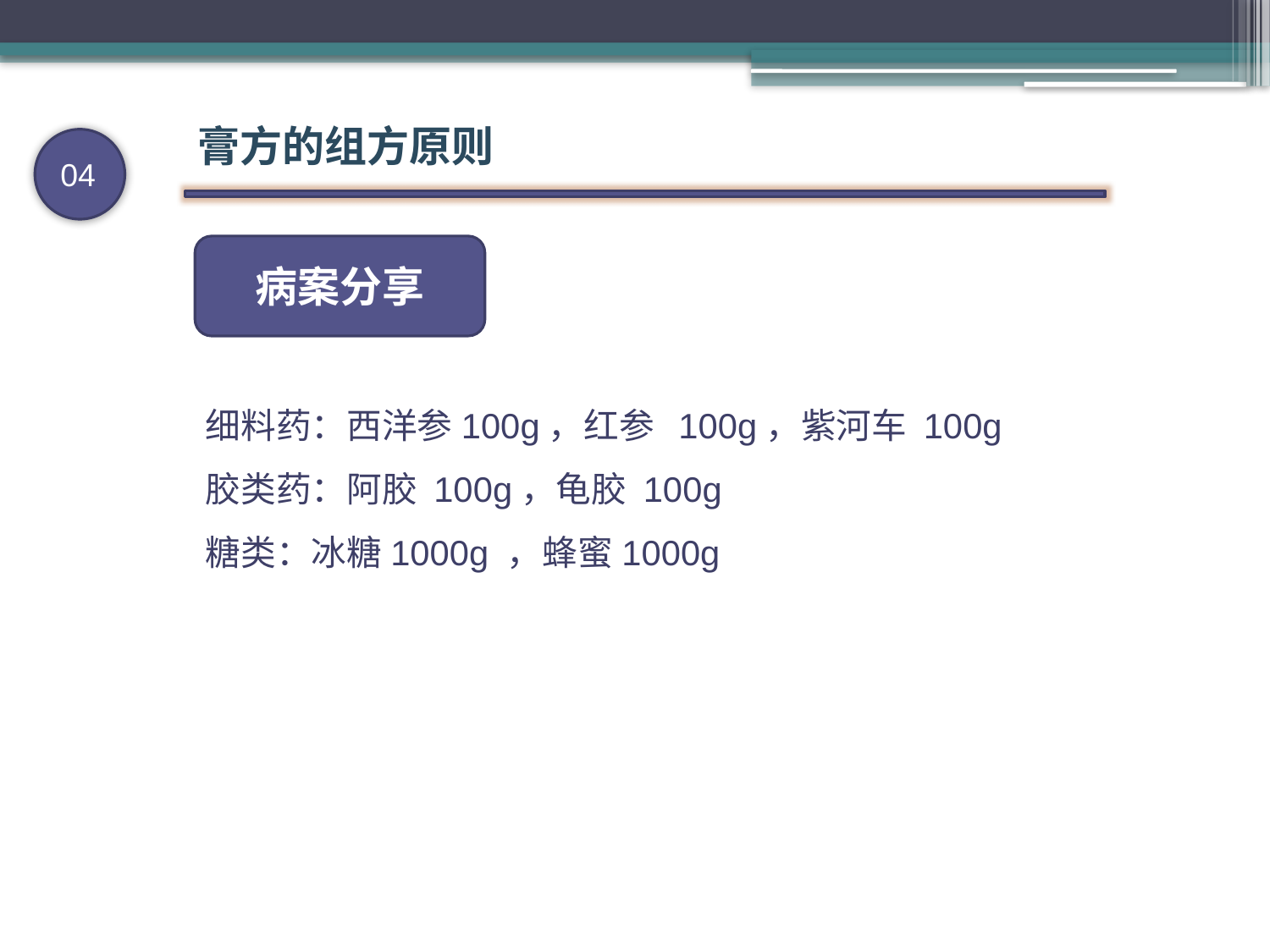

膏方的组方原则
04

病案分享
细料药：西洋参100g，红参  100g，紫河车 100g
胶类药：阿胶 100g，龟胶 100g
糖类：冰糖1000g ，蜂蜜1000g